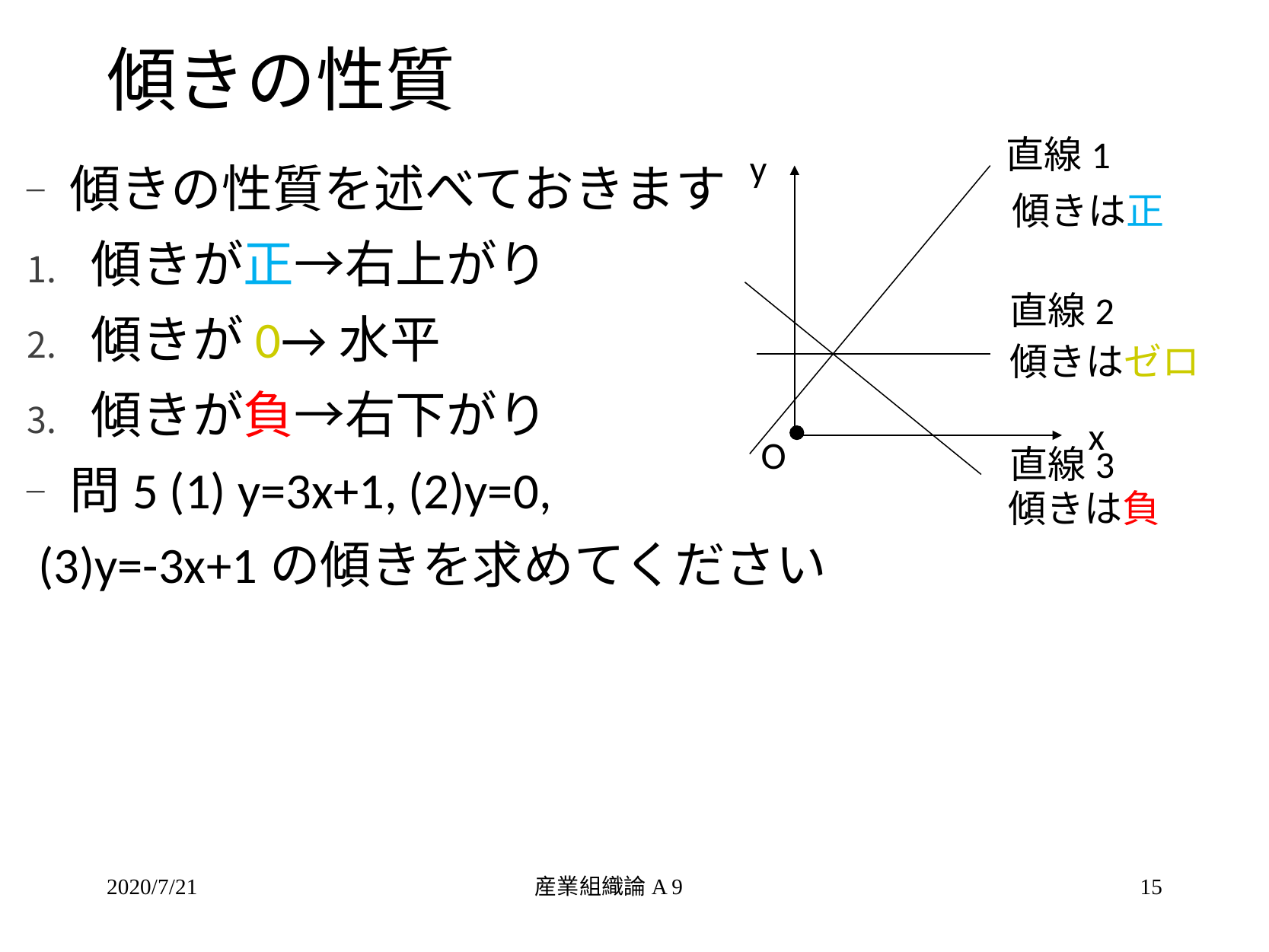

# 傾きの性質
直線1
y
傾きは正
直線2
傾きはゼロ
x
O

直線3
傾きは負
傾きの性質を述べておきます
傾きが正→右上がり
傾きが0→水平
傾きが負→右下がり
問5 (1) y=3x+1, (2)y=0,
 (3)y=-3x+1の傾きを求めてください

2020/7/21
産業組織論A 9
15